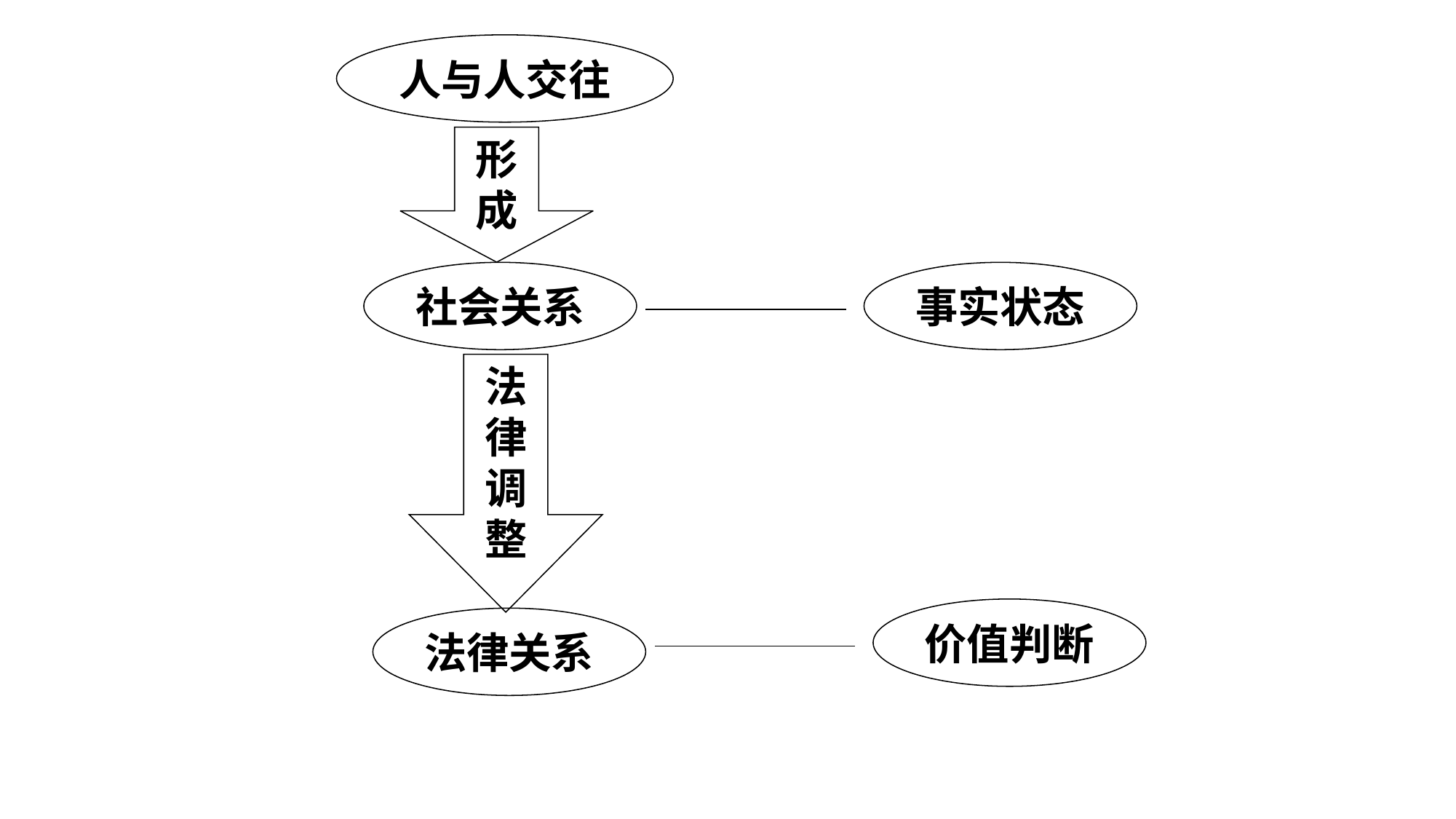

人与人交往
形成
社会关系
事实状态
法律调整
价值判断
法律关系